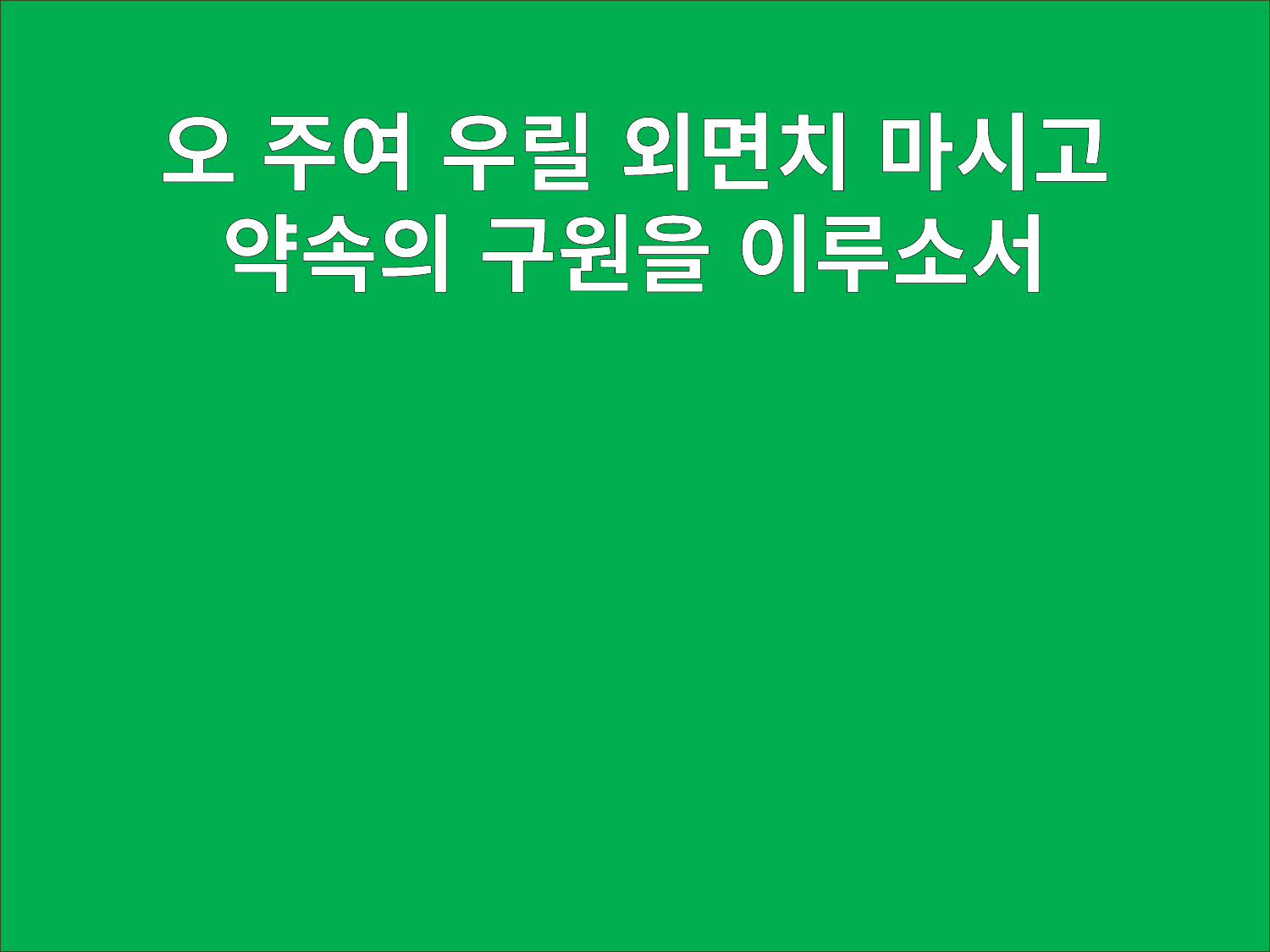

오 주여 우릴 외면치 마시고
약속의 구원을 이루소서